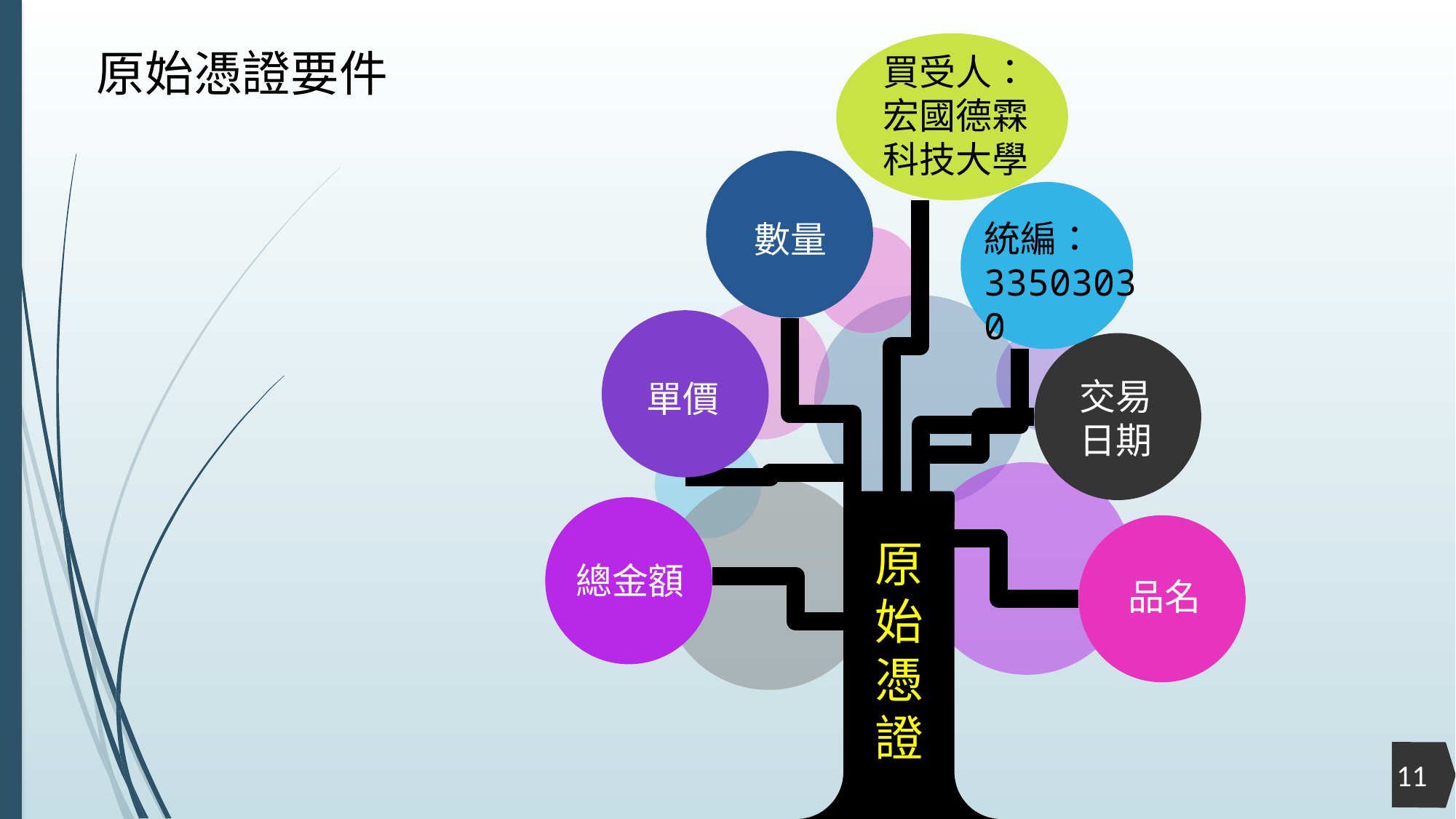

原始憑證要件
買受人：
宏國德霖
科技大學

統編：
33503030
數量

交易
日期
單價

原始
憑證
總金額
品名
11